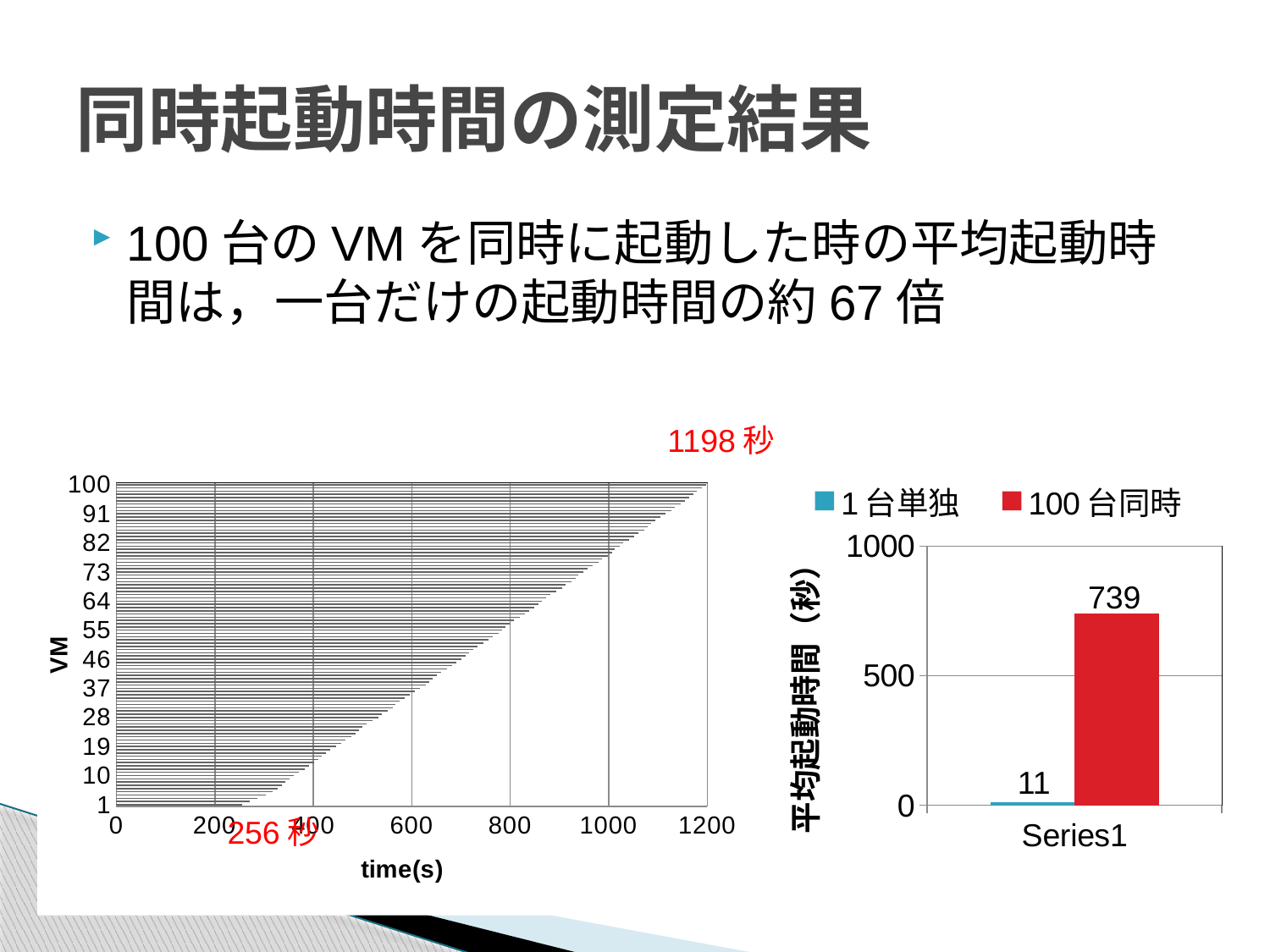

# 同時起動時間の測定結果
100台のVMを同時に起動した時の平均起動時間は，一台だけの起動時間の約67倍
1198秒

### Chart

| Category | 1台単独 | 100台同時 |
|---|---|---|
|  | 11.0 | 739.0 |

### Chart

| Category |  |
|---|---|
| 1 | 256.0 |
| 2 | 271.0 |
| 3 | 287.0 |
| 4 | 303.0 |
| 5 | 318.0 |
| 6 | 328.0 |
| 7 | 337.00000000000006 |
| 8 | 343.0 |
| 9 | 351.0 |
| 10 | 360.0 |
| 11 | 371.00000000000006 |
| 12 | 382.0 |
| 13 | 390.99999999999994 |
| 14 | 402.0 |
| 15 | 411.0 |
| 16 | 417.00000000000006 |
| 17 | 426.0 |
| 18 | 435.0 |
| 19 | 446.0 |
| 20 | 456.0 |
| 21 | 466.0 |
| 22 | 477.0 |
| 23 | 485.00000000000006 |
| 24 | 491.99999999999994 |
| 25 | 500.00000000000006 |
| 26 | 508.99999999999994 |
| 27 | 521.0 |
| 28 | 532.0 |
| 29 | 540.0 |
| 30 | 552.0 |
| 31 | 561.0 |
| 32 | 567.0 |
| 33 | 576.0 |
| 34 | 585.0 |
| 35 | 596.0 |
| 36 | 607.0 |
| 37 | 616.0 |
| 38 | 628.0 |
| 39 | 636.0 |
| 40 | 643.0 |
| 41 | 651.0 |
| 42 | 660.0 |
| 43 | 671.0 |
| 44 | 682.0 |
| 45 | 690.0 |
| 46 | 701.0 |
| 47 | 710.0 |
| 48 | 716.0 |
| 49 | 725.0 |
| 50 | 734.0 |
| 51 | 744.9999999999999 |
| 52 | 756.0 |
| 53 | 764.0 |
| 54 | 776.0 |
| 55 | 783.9999999999999 |
| 56 | 789.9999999999999 |
| 57 | 799.0 |
| 58 | 808.0 |
| 59 | 819.0 |
| 60 | 830.0000000000001 |
| 61 | 838.0000000000001 |
| 62 | 849.0 |
| 63 | 858.0 |
| 64 | 864.0 |
| 65 | 873.0000000000001 |
| 66 | 881.9999999999999 |
| 67 | 894.0 |
| 68 | 905.0 |
| 69 | 913.0 |
| 70 | 924.0000000000001 |
| 71 | 933.0 |
| 72 | 939.0 |
| 73 | 948.0 |
| 74 | 957.0 |
| 75 | 967.0000000000001 |
| 76 | 979.0 |
| 77 | 987.0 |
| 78 | 998.0 |
| 79 | 1007.0000000000001 |
| 80 | 1012.9999999999999 |
| 81 | 1022.0 |
| 82 | 1030.0 |
| 83 | 1041.0000000000002 |
| 84 | 1052.0 |
| 85 | 1061.0 |
| 86 | 1072.0 |
| 87 | 1080.0 |
| 88 | 1086.0000000000002 |
| 89 | 1095.0 |
| 90 | 1105.0 |
| 91 | 1116.0 |
| 92 | 1127.0000000000002 |
| 93 | 1135.0000000000002 |
| 94 | 1146.0 |
| 95 | 1155.0 |
| 96 | 1163.0 |
| 97 | 1172.0000000000002 |
| 98 | 1179.0 |
| 99 | 1189.0 |
| 100 | 1198.0 |
739
11
256秒